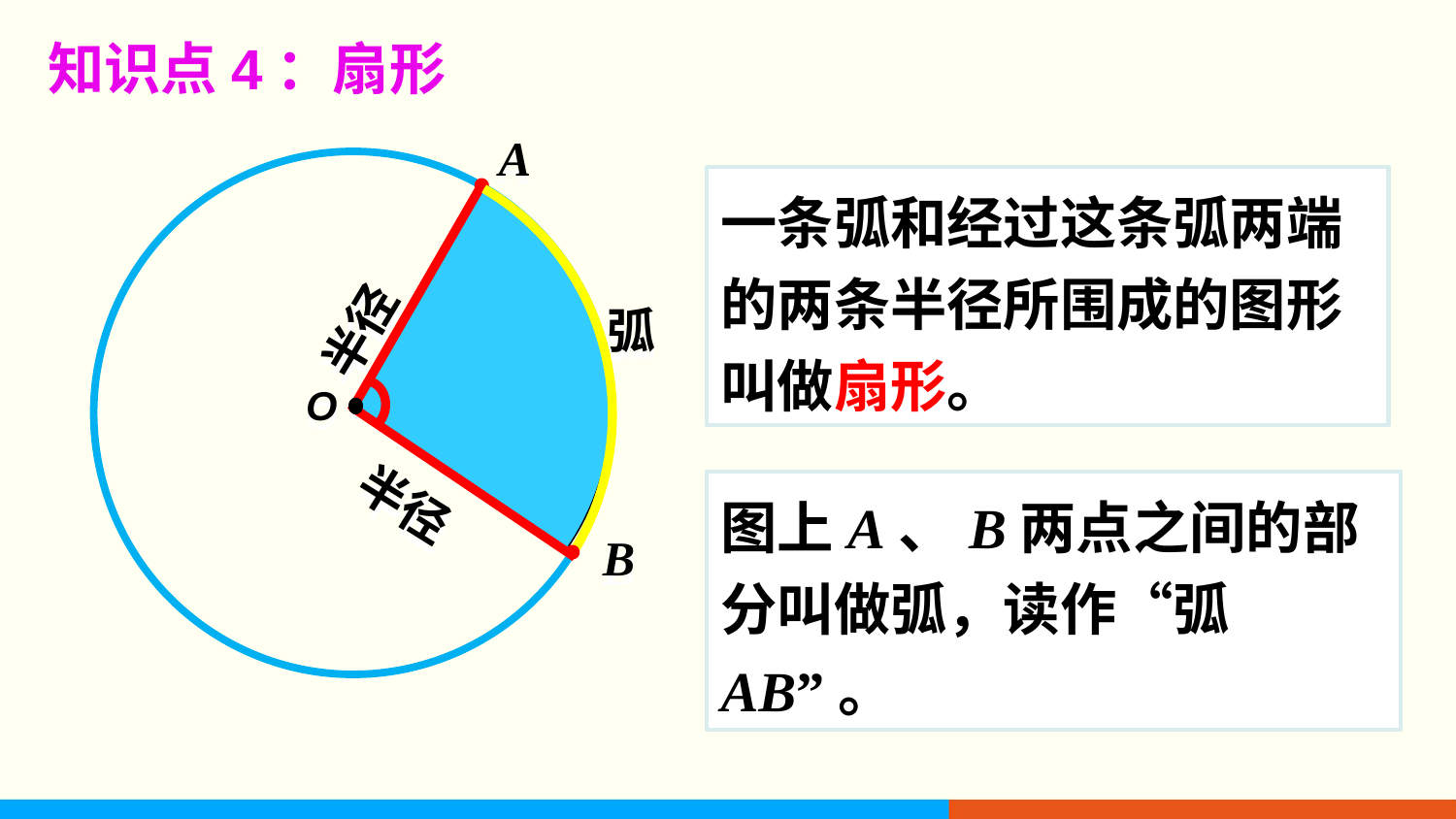

知识点4：扇形
A

一条弧和经过这条弧两端的两条半径所围成的图形叫做扇形。

半径
弧
O

图上A、B两点之间的部分叫做弧，读作“弧AB”。
半径
B